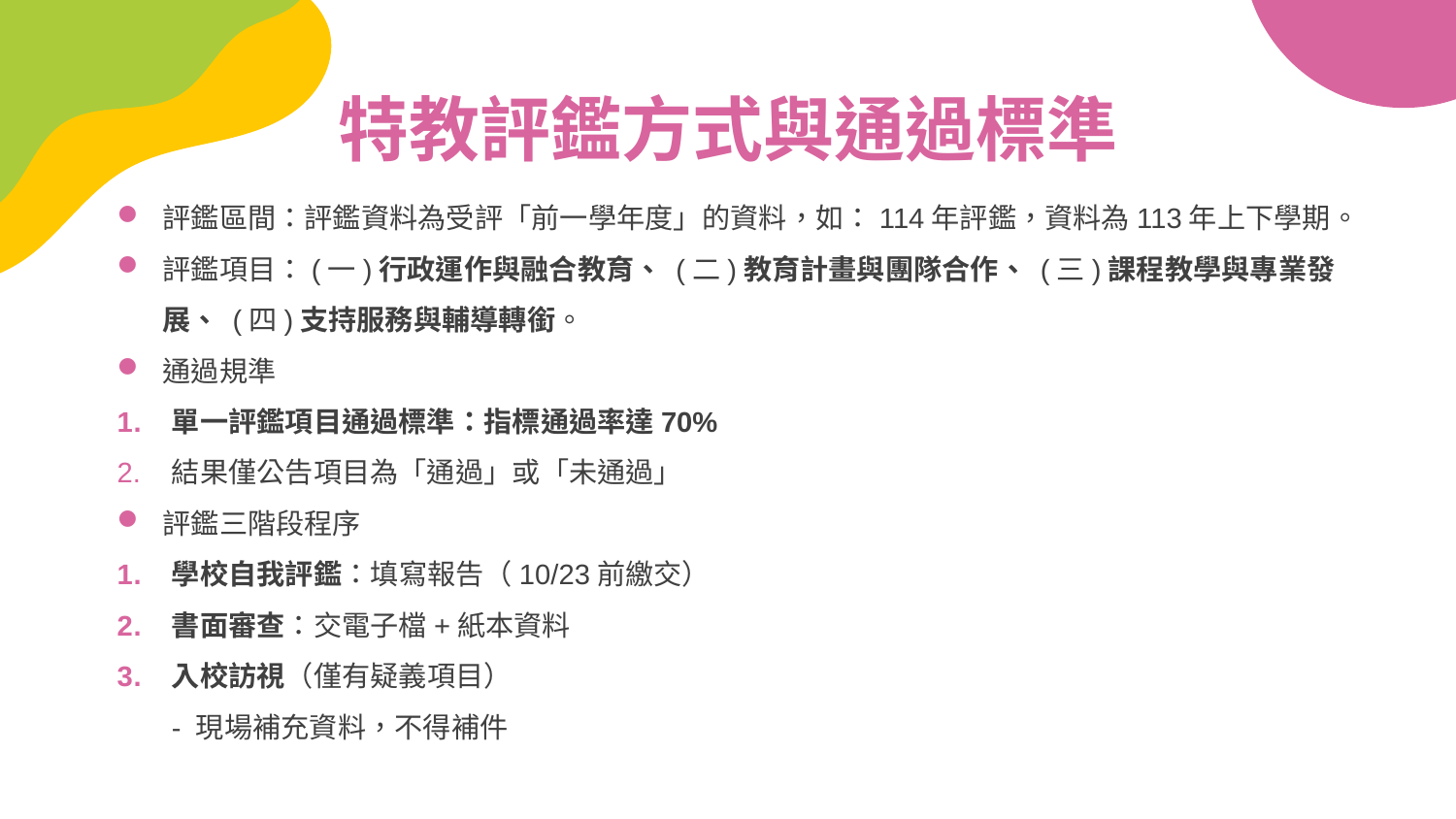

# 特教評鑑方式與通過標準
評鑑區間：評鑑資料為受評「前一學年度」的資料，如：114年評鑑，資料為113年上下學期。
評鑑項目：(一)行政運作與融合教育、 (二)教育計畫與團隊合作、 (三)課程教學與專業發展、 (四)支持服務與輔導轉銜。
通過規準
單一評鑑項目通過標準：指標通過率達70%
結果僅公告項目為「通過」或「未通過」
評鑑三階段程序
學校自我評鑑：填寫報告（10/23前繳交）
書面審查：交電子檔+紙本資料
入校訪視（僅有疑義項目）　
- 現場補充資料，不得補件